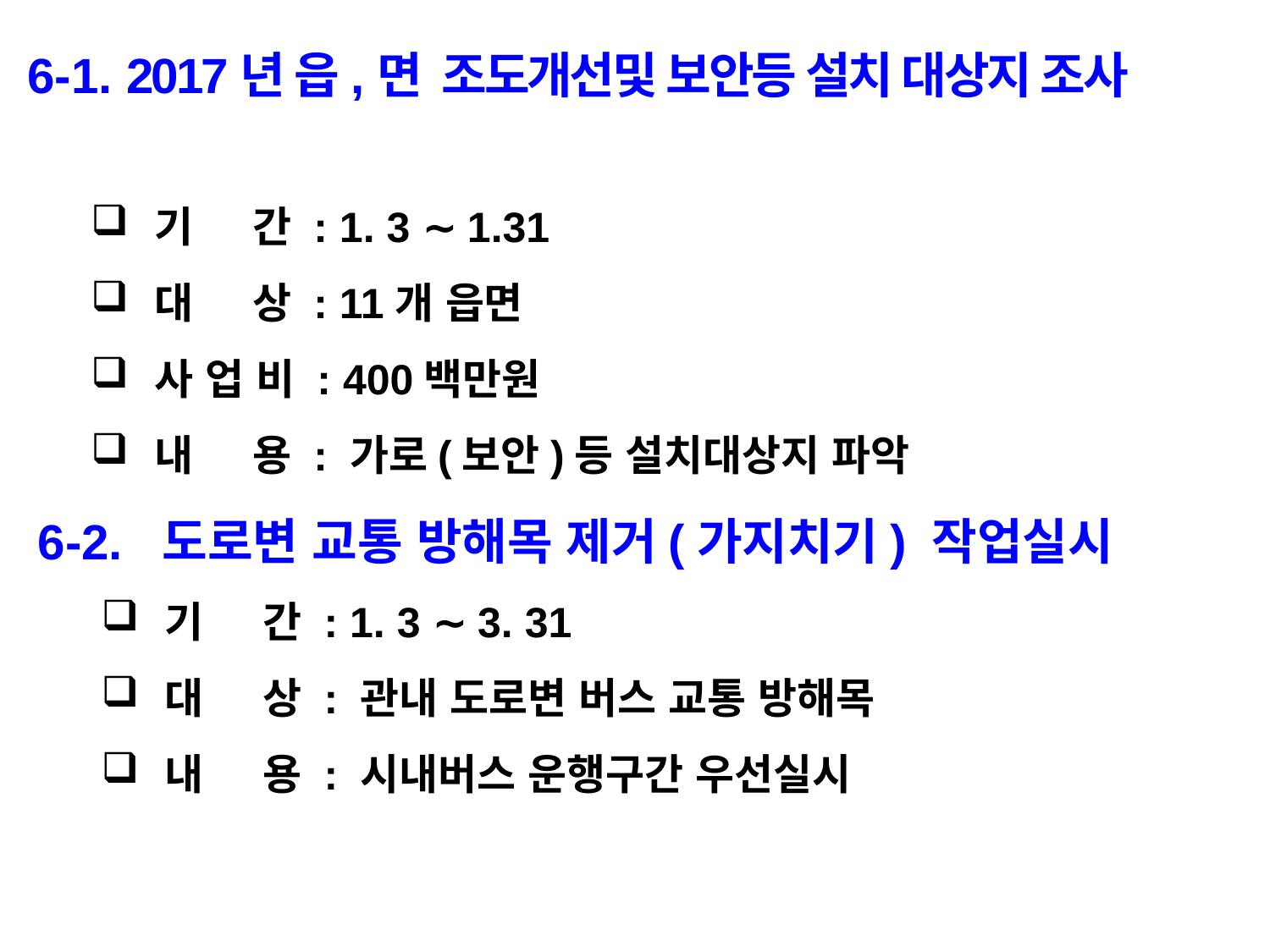

6-1. 2017년 읍,면  조도개선및 보안등 설치 대상지 조사
기     간 : 1. 3 ∼ 1.31
대     상 : 11개 읍면
사 업 비 : 400백만원
내     용 : 가로(보안)등 설치대상지 파악

6-2.  도로변 교통 방해목 제거(가지치기) 작업실시
기     간 : 1. 3 ∼ 3. 31
대     상 : 관내 도로변 버스 교통 방해목
내     용 : 시내버스 운행구간 우선실시